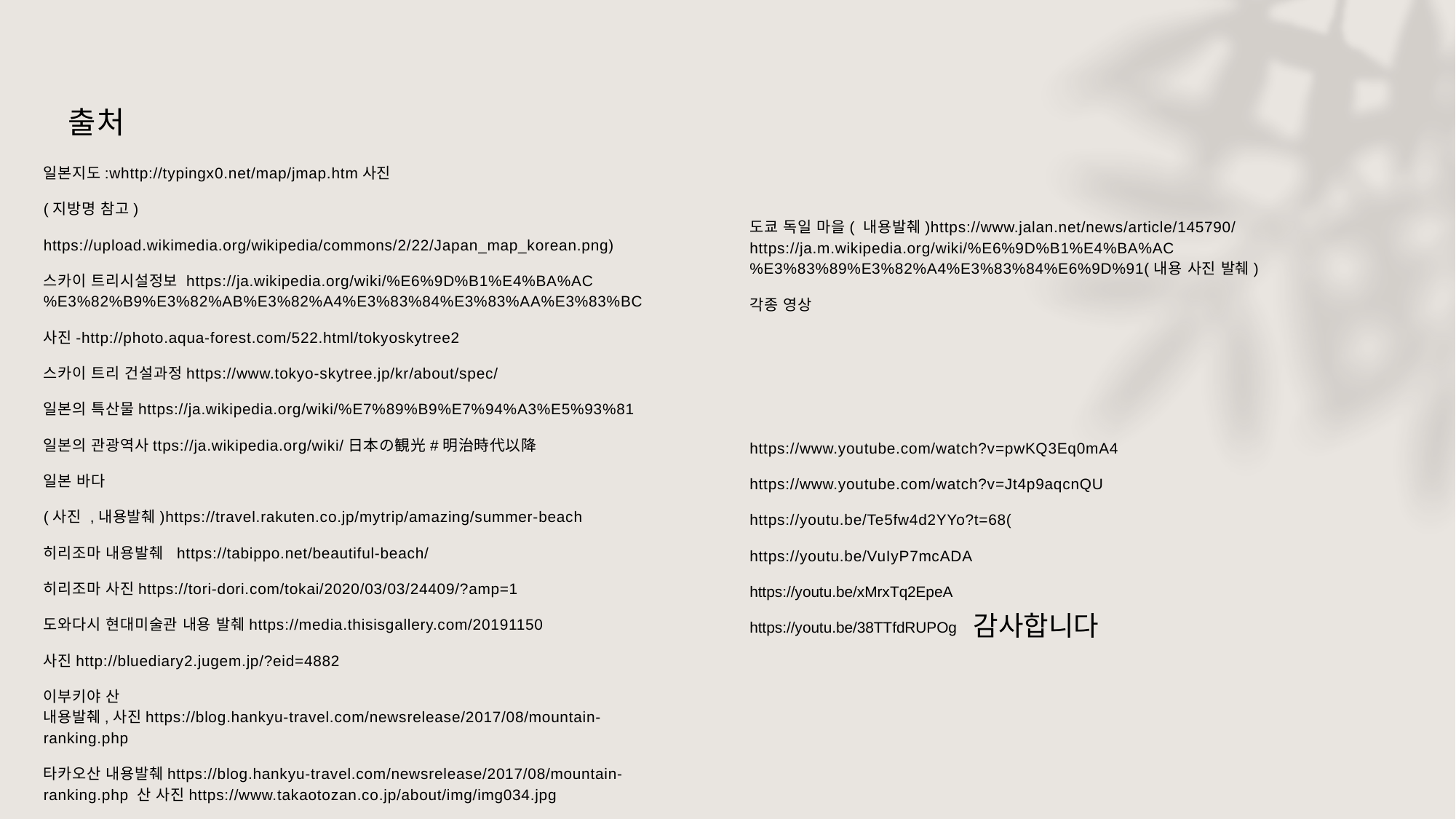

# 출처
일본지도:whttp://typingx0.net/map/jmap.htm사진
(지방명 참고)
https://upload.wikimedia.org/wikipedia/commons/2/22/Japan_map_korean.png)
스카이 트리시설정보 https://ja.wikipedia.org/wiki/%E6%9D%B1%E4%BA%AC%E3%82%B9%E3%82%AB%E3%82%A4%E3%83%84%E3%83%AA%E3%83%BC
사진-http://photo.aqua-forest.com/522.html/tokyoskytree2
스카이 트리 건설과정https://www.tokyo-skytree.jp/kr/about/spec/
일본의 특산물https://ja.wikipedia.org/wiki/%E7%89%B9%E7%94%A3%E5%93%81
일본의 관광역사ttps://ja.wikipedia.org/wiki/日本の観光#明治時代以降
일본 바다
(사진 ,내용발췌)https://travel.rakuten.co.jp/mytrip/amazing/summer-beach
히리조마 내용발췌  https://tabippo.net/beautiful-beach/
히리조마 사진https://tori-dori.com/tokai/2020/03/03/24409/?amp=1
도와다시 현대미술관 내용 발췌https://media.thisisgallery.com/20191150
사진http://bluediary2.jugem.jp/?eid=4882
이부키야 산 내용발췌,사진https://blog.hankyu-travel.com/newsrelease/2017/08/mountain-ranking.php
타카오산 내용발췌https://blog.hankyu-travel.com/newsrelease/2017/08/mountain-ranking.php 산 사진https://www.takaotozan.co.jp/about/img/img034.jpg

도쿄 독일 마을( 내용발췌)https://www.jalan.net/news/article/145790/ https://ja.m.wikipedia.org/wiki/%E6%9D%B1%E4%BA%AC%E3%83%89%E3%82%A4%E3%83%84%E6%9D%91(내용 사진 발췌)
각종 영상

https://www.youtube.com/watch?v=pwKQ3Eq0mA4
https://www.youtube.com/watch?v=Jt4p9aqcnQU
https://youtu.be/Te5fw4d2YYo?t=68(
https://youtu.be/VuIyP7mcADA
https://youtu.be/xMrxTq2EpeA
https://youtu.be/38TTfdRUPOg

감사합니다